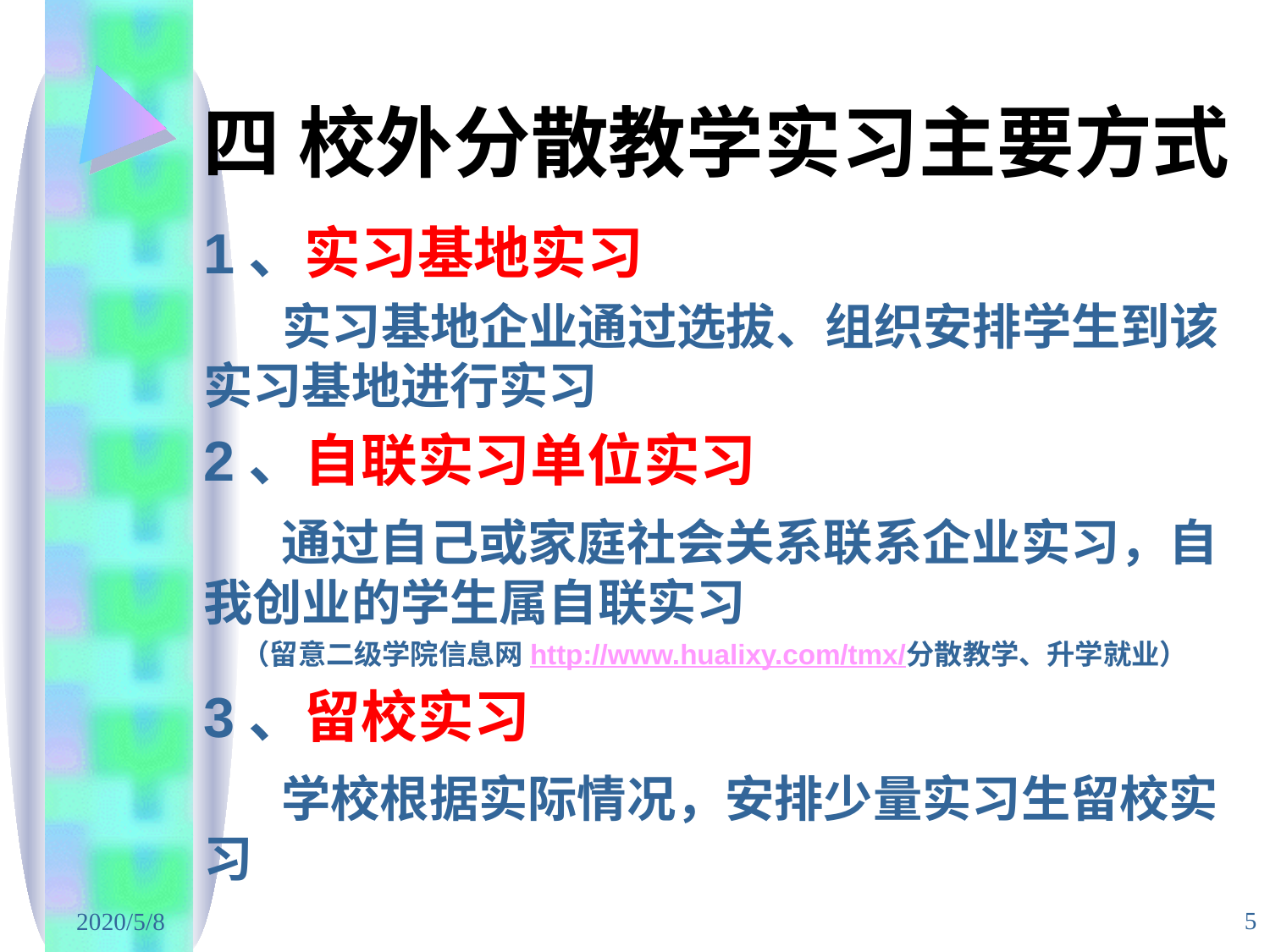

# 四 校外分散教学实习主要方式
1、实习基地实习
      实习基地企业通过选拔、组织安排学生到该实习基地进行实习
2、自联实习单位实习
     通过自己或家庭社会关系联系企业实习，自我创业的学生属自联实习
     （留意二级学院信息网http://www.hualixy.com/tmx/分散教学、升学就业）
3、留校实习
     学校根据实际情况，安排少量实习生留校实习

5
2020/5/8